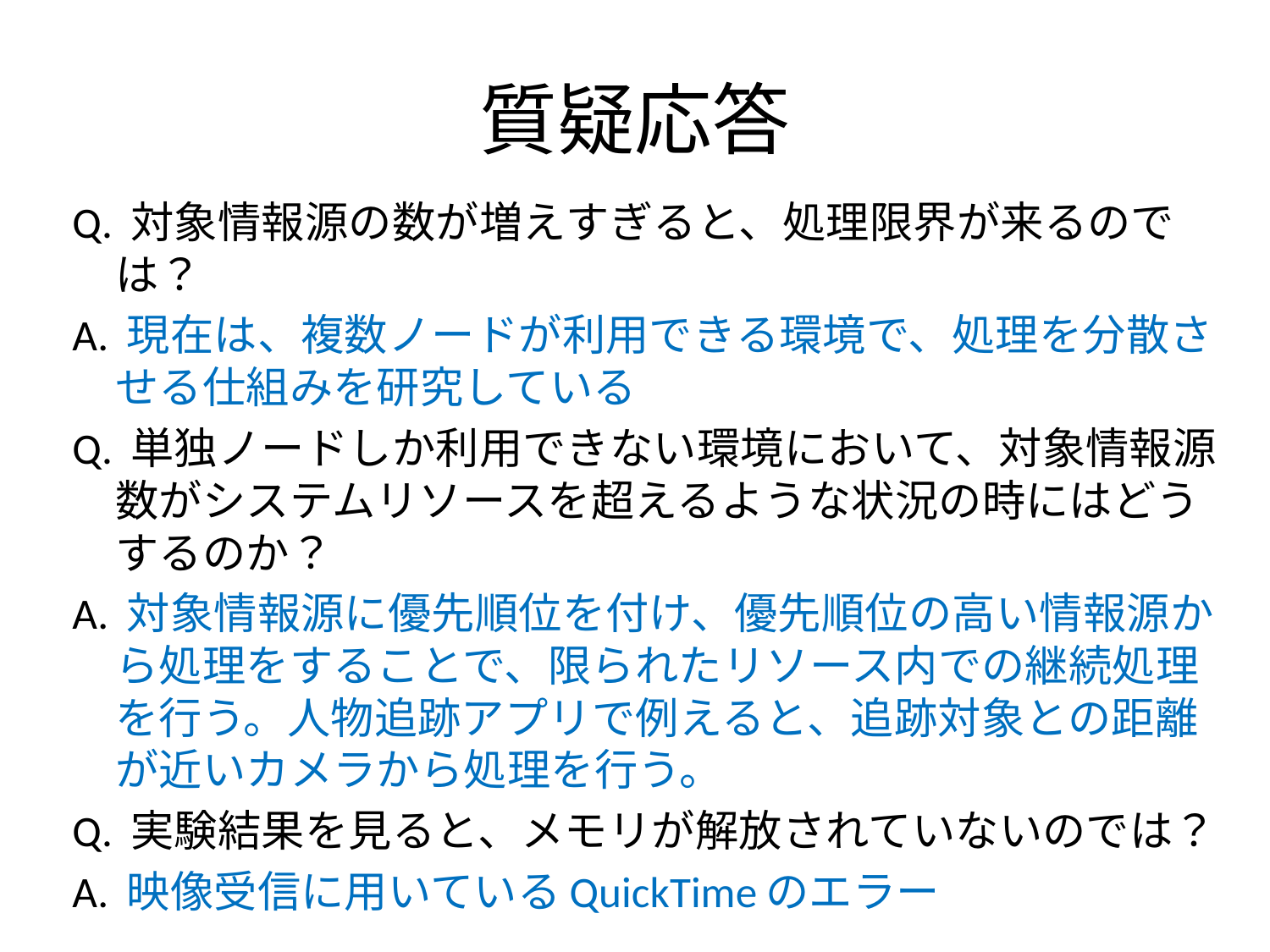

# 質疑応答
Q. 対象情報源の数が増えすぎると、処理限界が来るのでは？
A. 現在は、複数ノードが利用できる環境で、処理を分散させる仕組みを研究している
Q. 単独ノードしか利用できない環境において、対象情報源数がシステムリソースを超えるような状況の時にはどうするのか？
A. 対象情報源に優先順位を付け、優先順位の高い情報源から処理をすることで、限られたリソース内での継続処理を行う。人物追跡アプリで例えると、追跡対象との距離が近いカメラから処理を行う。
Q. 実験結果を見ると、メモリが解放されていないのでは？
A. 映像受信に用いているQuickTimeのエラー